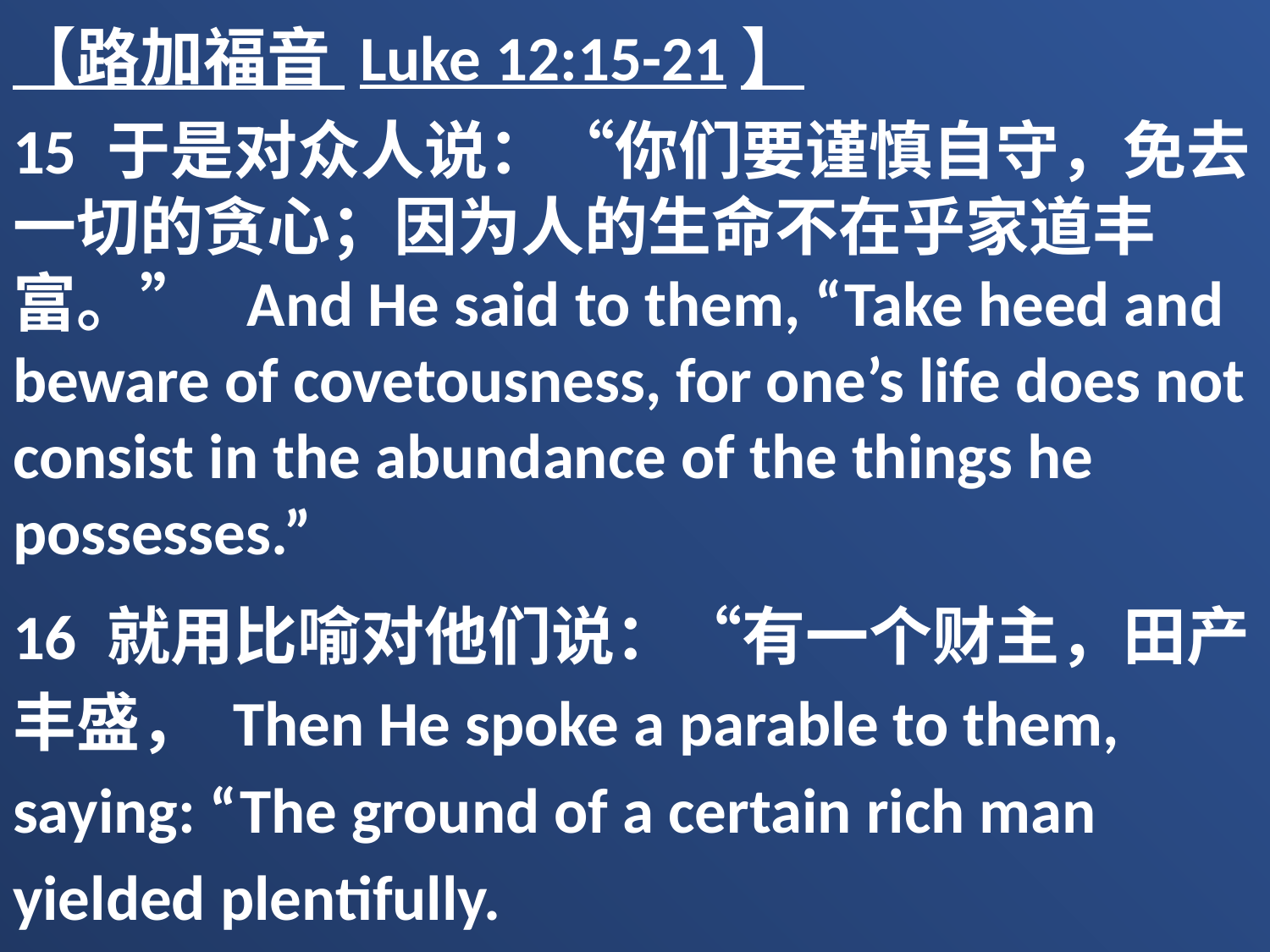

【路加福音 Luke 12:15-21】
15 于是对众人说：“你们要谨慎自守，免去一切的贪心；因为人的生命不在乎家道丰富。”  And He said to them, “Take heed and beware of covetousness, for one’s life does not consist in the abundance of the things he possesses.”
16 就用比喻对他们说：“有一个财主，田产丰盛， Then He spoke a parable to them, saying: “The ground of a certain rich man yielded plentifully.